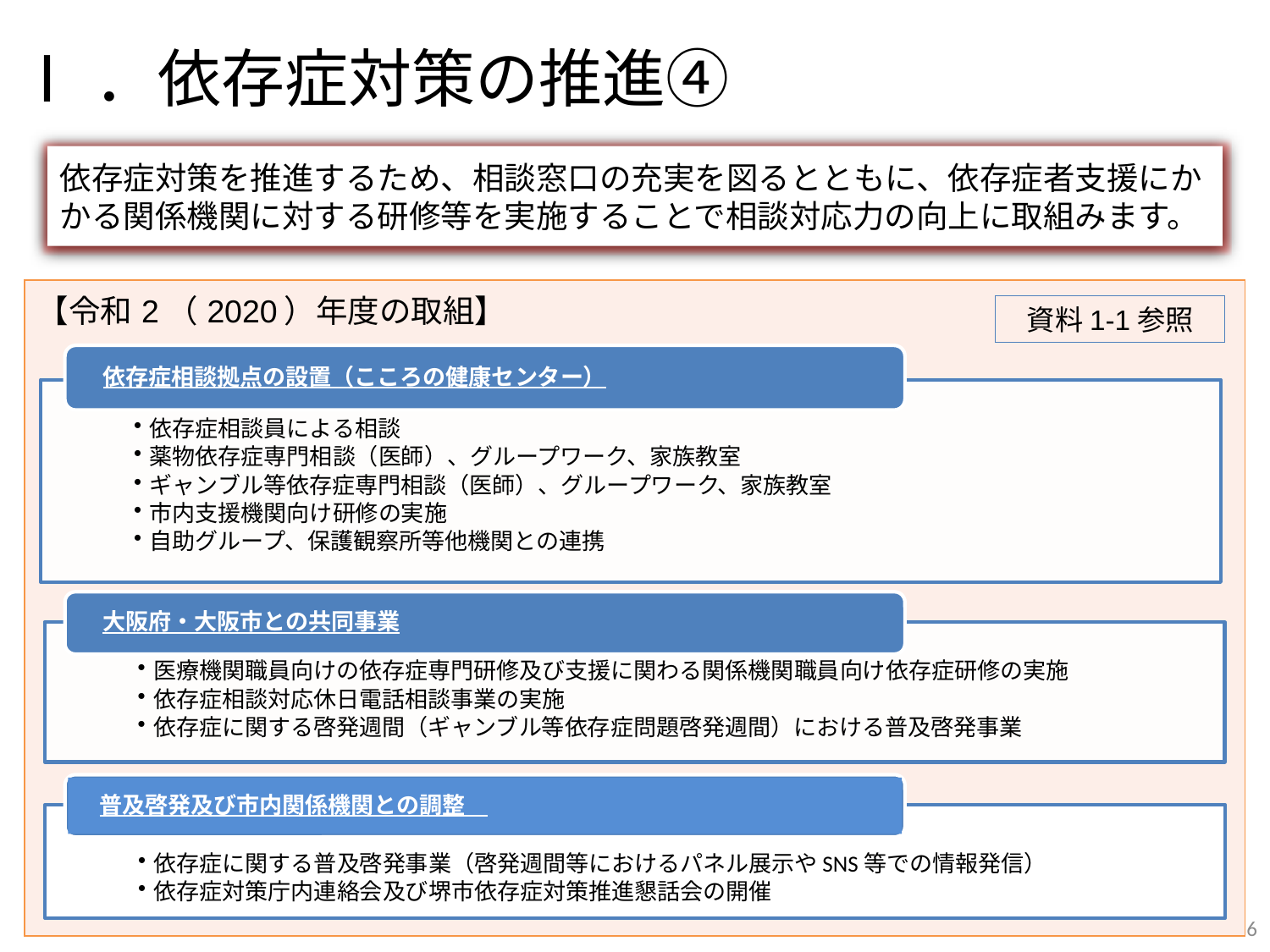

# Ⅰ．依存症対策の推進④
依存症対策を推進するため、相談窓口の充実を図るとともに、依存症者支援にかかる関係機関に対する研修等を実施することで相談対応力の向上に取組みます。
| 【令和2（2020）年度の取組】 |
| --- |
資料1-1参照
依存症相談員による相談
薬物依存症専門相談（医師）、グループワーク、家族教室
ギャンブル等依存症専門相談（医師）、グループワーク、家族教室
市内支援機関向け研修の実施
自助グループ、保護観察所等他機関との連携
依存症相談拠点の設置（こころの健康センター）
医療機関職員向けの依存症専門研修及び支援に関わる関係機関職員向け依存症研修の実施
依存症相談対応休日電話相談事業の実施
依存症に関する啓発週間（ギャンブル等依存症問題啓発週間）における普及啓発事業
大阪府・大阪市との共同事業

普及啓発及び市内関係機関との調整

依存症に関する普及啓発事業（啓発週間等におけるパネル展示やSNS等での情報発信）
依存症対策庁内連絡会及び堺市依存症対策推進懇話会の開催
6